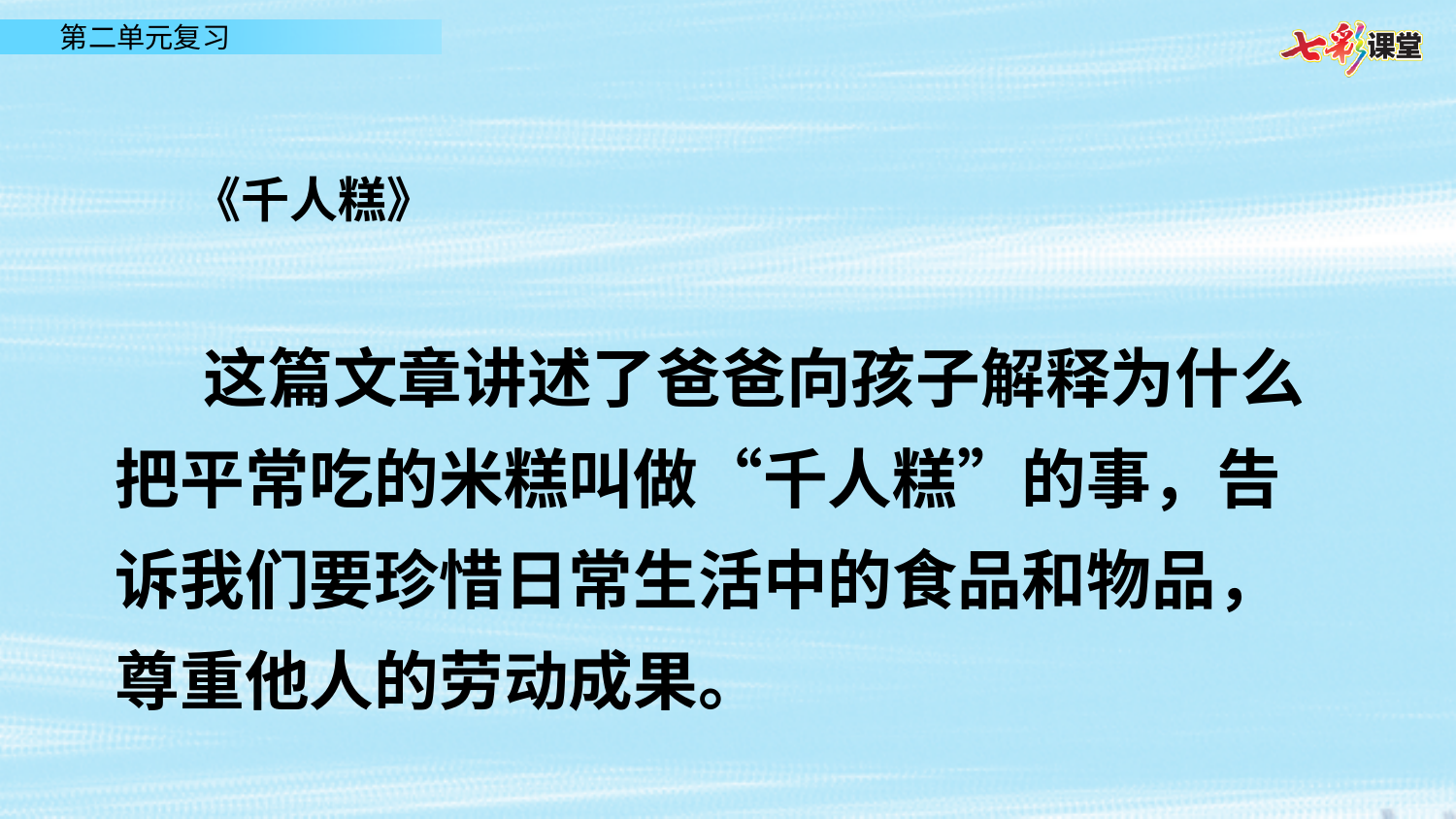

《千人糕》

       这篇文章讲述了爸爸向孩子解释为什么把平常吃的米糕叫做“千人糕”的事，告诉我们要珍惜日常生活中的食品和物品，尊重他人的劳动成果。